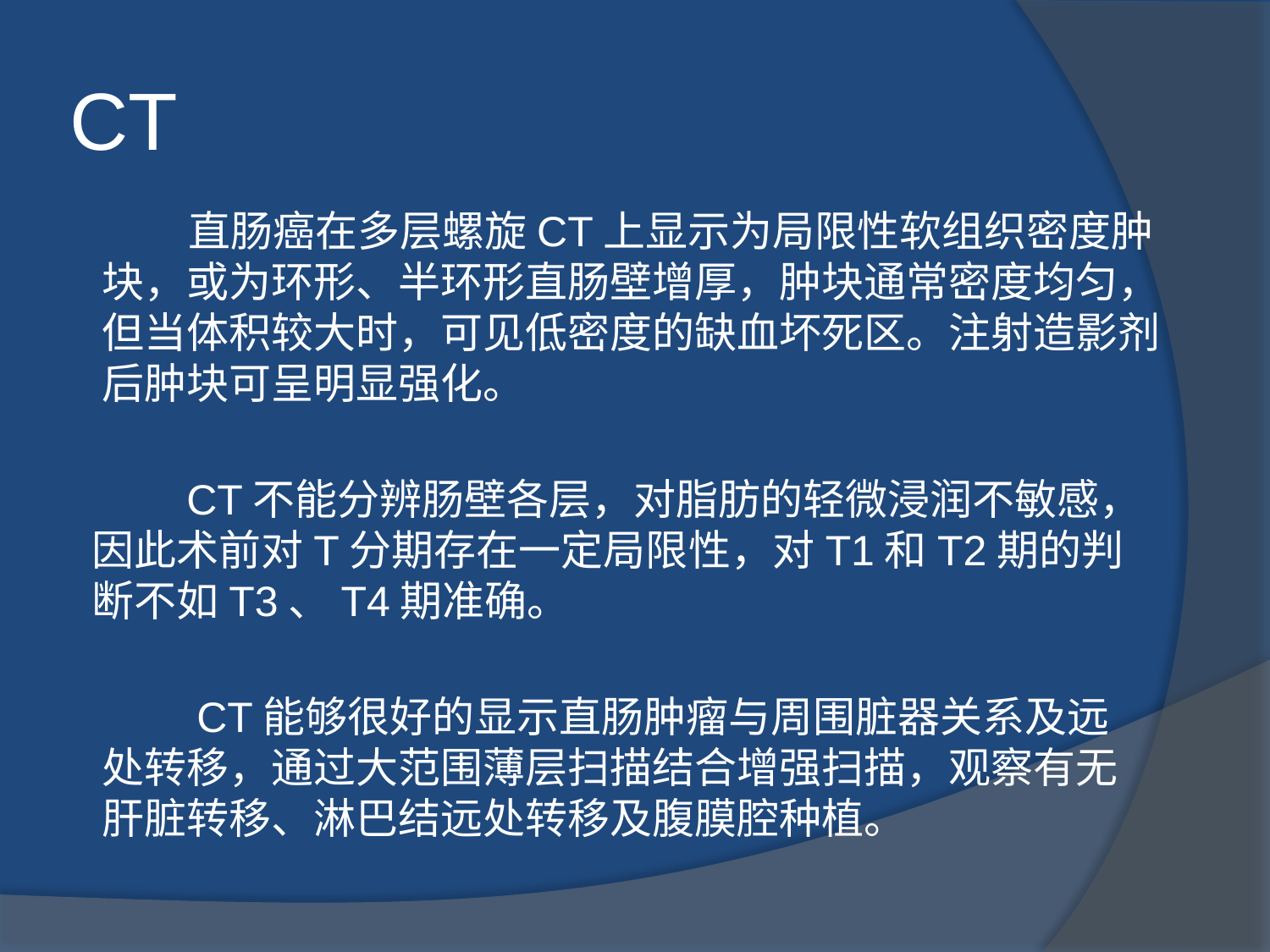

# CT
        直肠癌在多层螺旋CT上显示为局限性软组织密度肿块，或为环形、半环形直肠壁增厚，肿块通常密度均匀，但当体积较大时，可见低密度的缺血坏死区。注射造影剂后肿块可呈明显强化。
        CT不能分辨肠壁各层，对脂肪的轻微浸润不敏感，因此术前对T分期存在一定局限性，对T1和T2期的判断不如T3、T4期准确。
        CT能够很好的显示直肠肿瘤与周围脏器关系及远处转移，通过大范围薄层扫描结合增强扫描，观察有无肝脏转移、淋巴结远处转移及腹膜腔种植。